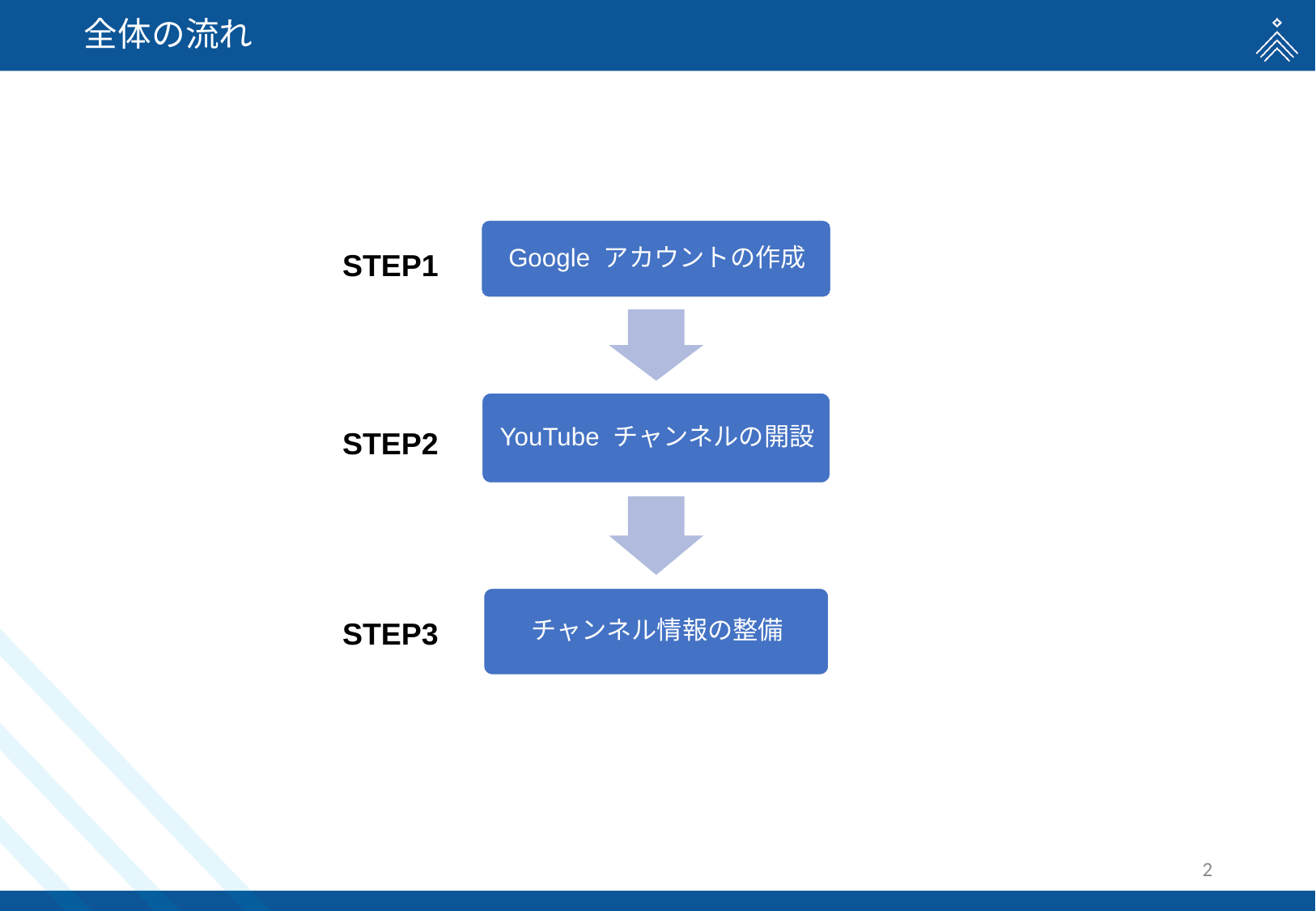

# 全体の流れ
Google アカウントの作成

YouTube チャンネルの開設

チャンネル情報の整備
STEP1
STEP2
STEP3
2